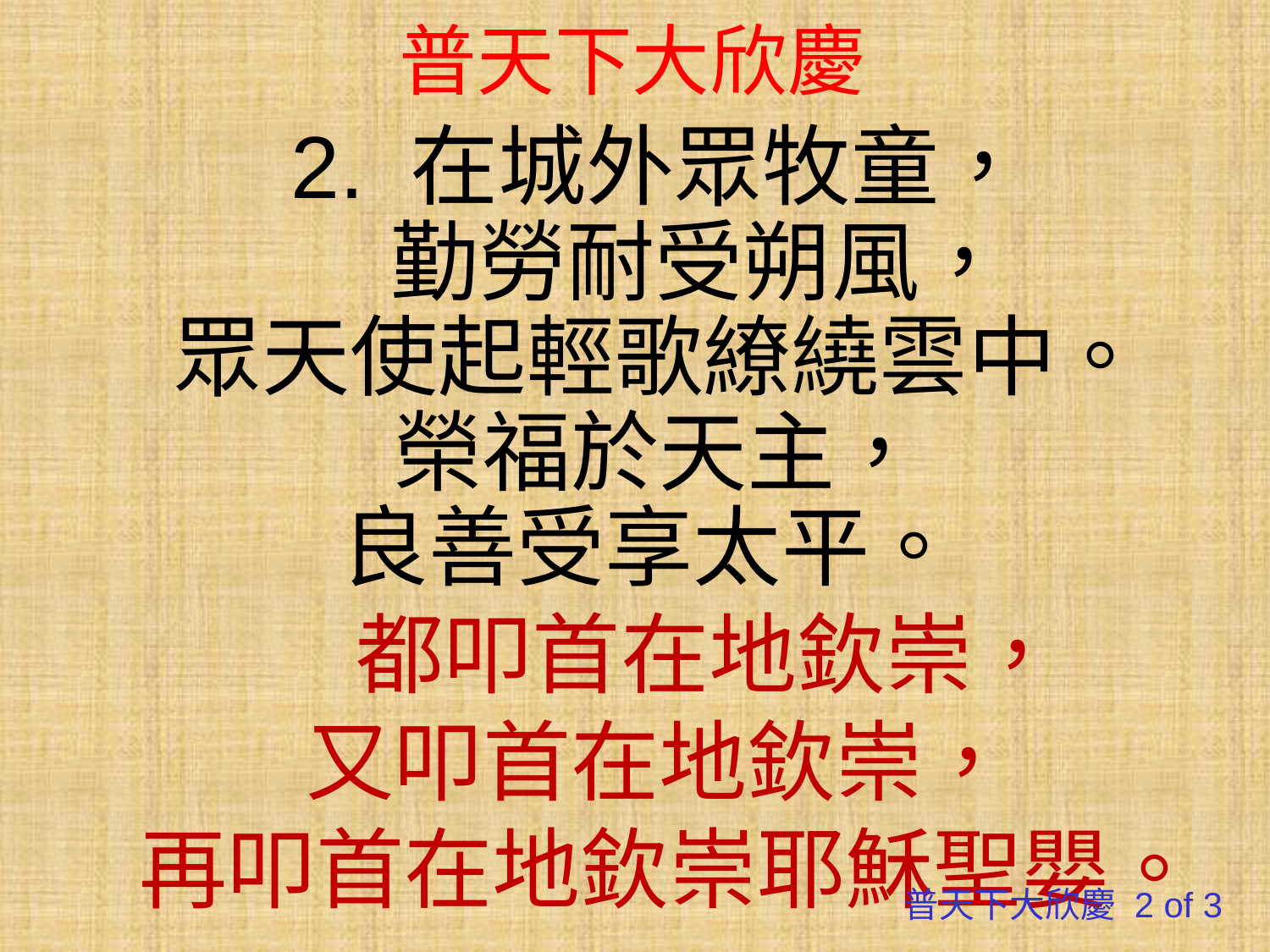

# 普天下大欣慶
2. 在城外眾牧童，
   勤勞耐受朔風，
眾天使起輕歌繚繞雲中。
榮福於天主，
良善受享太平。
	都叩首在地欽崇，
又叩首在地欽崇，
再叩首在地欽崇耶穌聖嬰。

普天下大欣慶 2 of 3